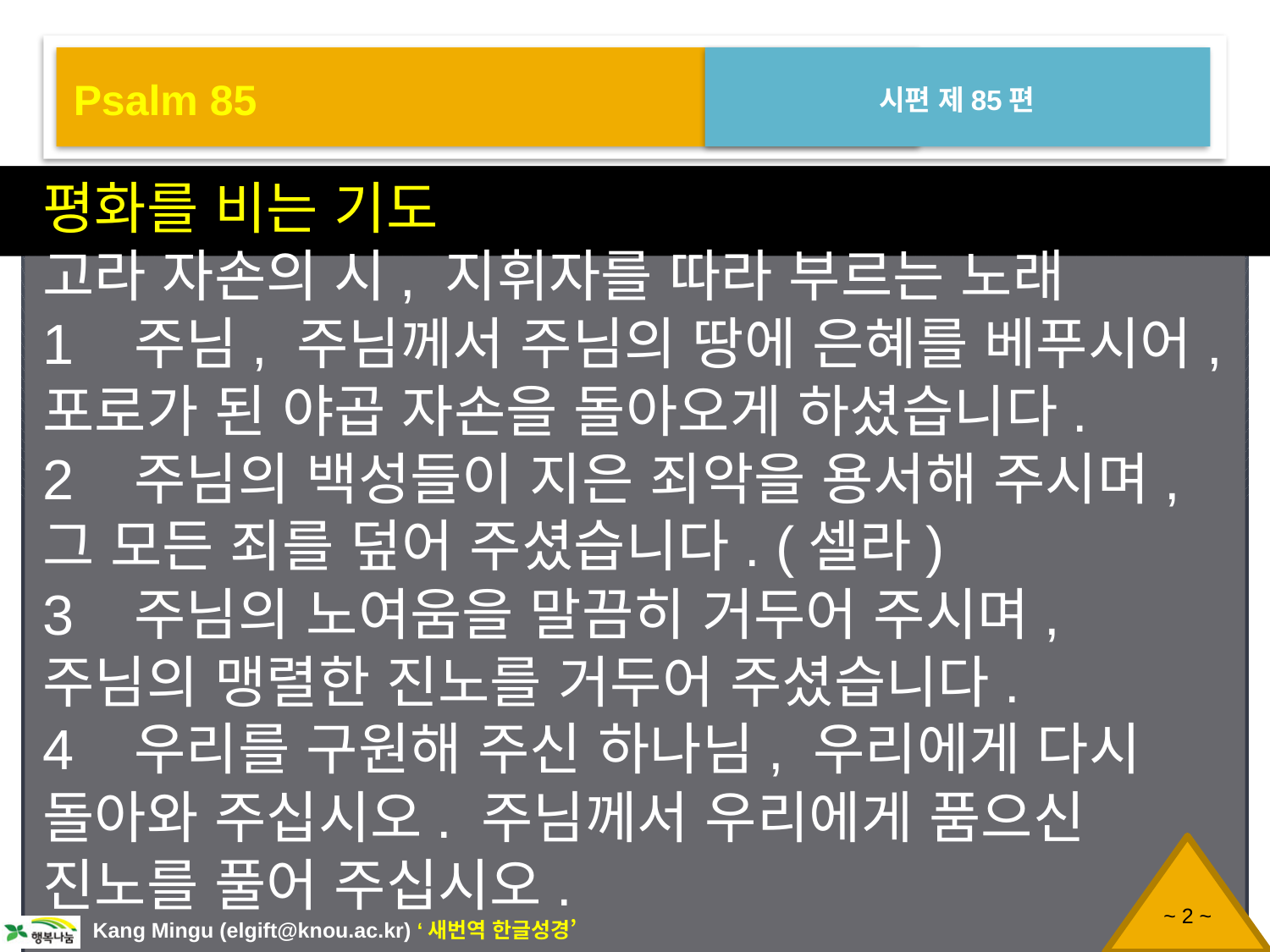

Psalm 85
시편 제85편
평화를 비는 기도
고라 자손의 시, 지휘자를 따라 부르는 노래
1   주님, 주님께서 주님의 땅에 은혜를 베푸시어, 포로가 된 야곱 자손을 돌아오게 하셨습니다.
2   주님의 백성들이 지은 죄악을 용서해 주시며, 그 모든 죄를 덮어 주셨습니다. (셀라)
3   주님의 노여움을 말끔히 거두어 주시며, 주님의 맹렬한 진노를 거두어 주셨습니다.
4   우리를 구원해 주신 하나님, 우리에게 다시 돌아와 주십시오. 주님께서 우리에게 품으신 진노를 풀어 주십시오.